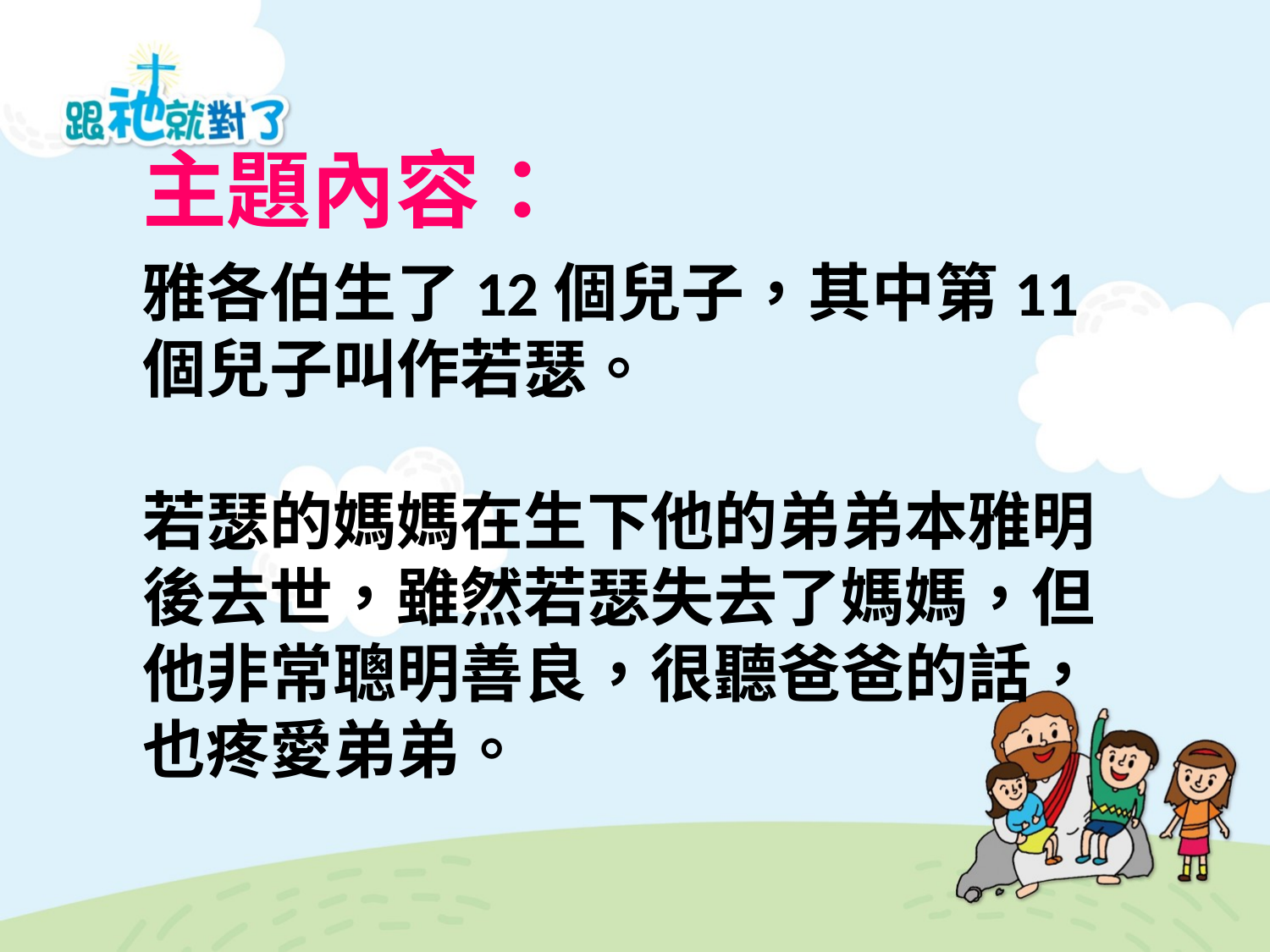

主題內容：
雅各伯生了12個兒子，其中第11個兒子叫作若瑟。

若瑟的媽媽在生下他的弟弟本雅明後去世，雖然若瑟失去了媽媽，但他非常聰明善良，很聽爸爸的話，也疼愛弟弟。